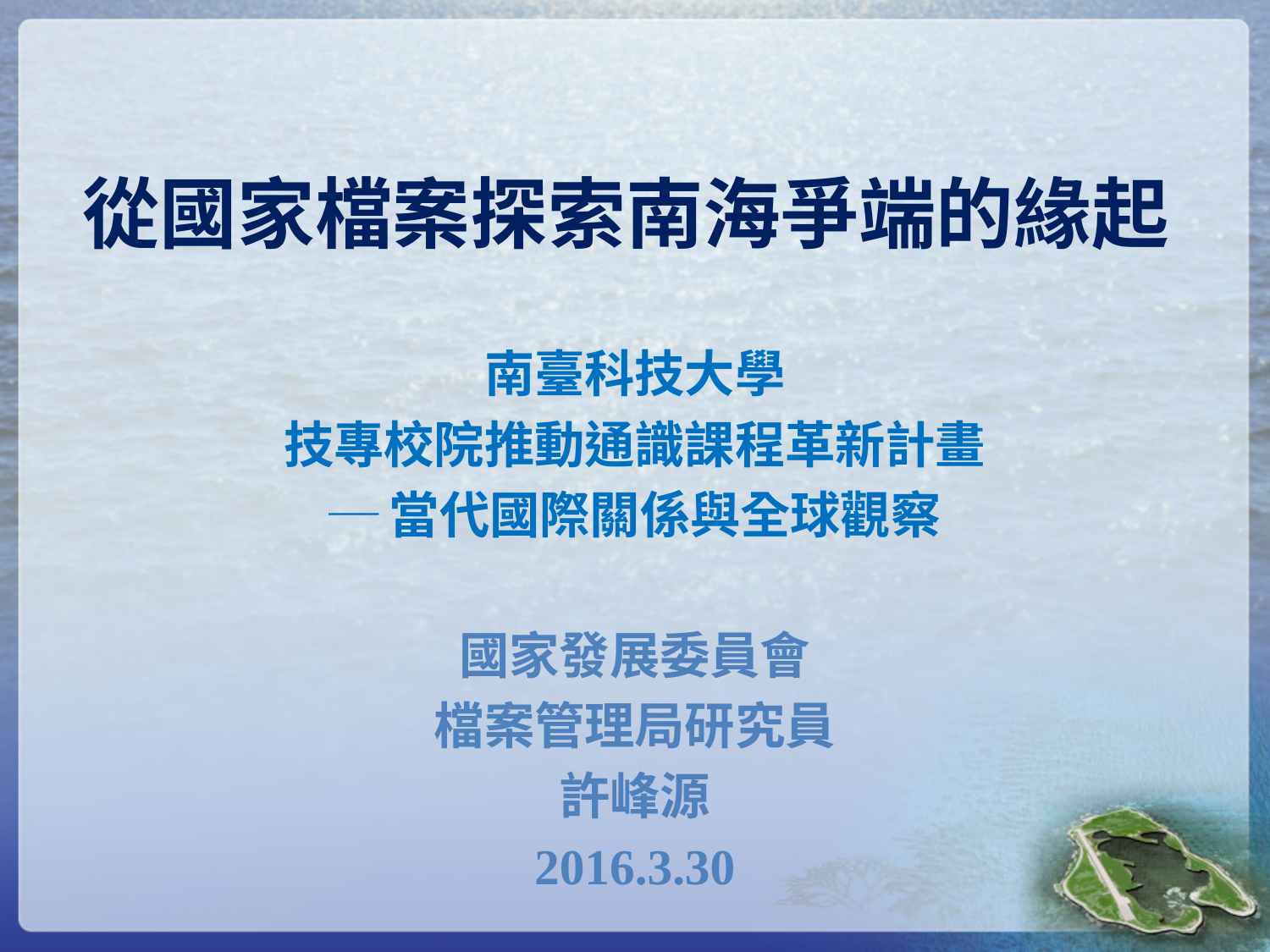

# 從國家檔案探索南海爭端的緣起
南臺科技大學
技專校院推動通識課程革新計畫
─當代國際關係與全球觀察

國家發展委員會
檔案管理局研究員
許峰源
2016.3.30